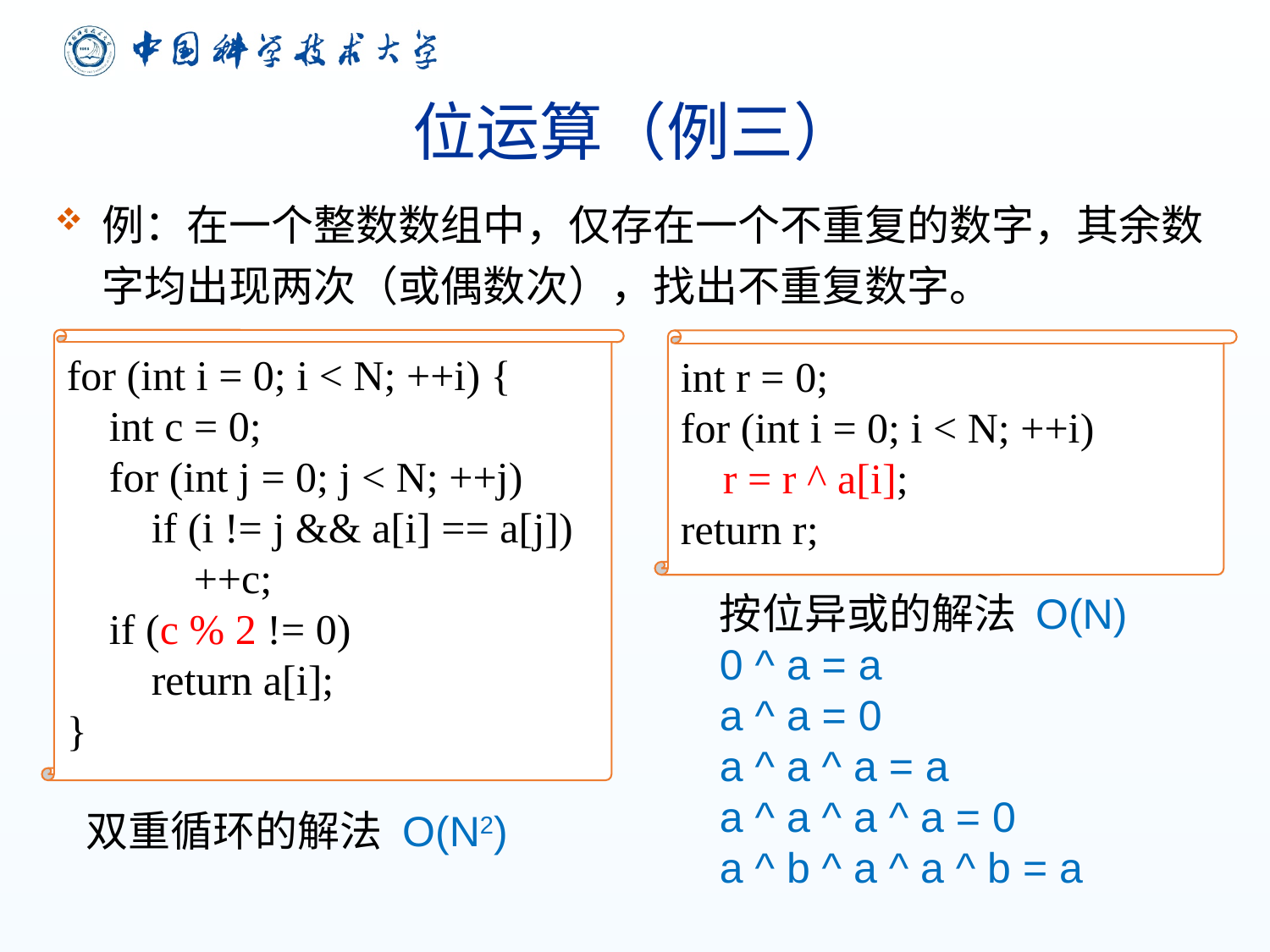

# 位运算（例三）
例：在一个整数数组中，仅存在一个不重复的数字，其余数字均出现两次（或偶数次），找出不重复数字。

for (int i = 0; i < N; ++i) {
    int c = 0;
    for (int j = 0; j < N; ++j)
        if (i != j && a[i] == a[j])
	++c;
    if (c % 2 != 0)
        return a[i];
}
int r = 0;
for (int i = 0; i < N; ++i)
    r = r ^ a[i];
return r;
按位异或的解法 O(N)
0 ^ a = a
a ^ a = 0
a ^ a ^ a = a
a ^ a ^ a ^ a = 0
a ^ b ^ a ^ a ^ b = a
双重循环的解法 O(N2)